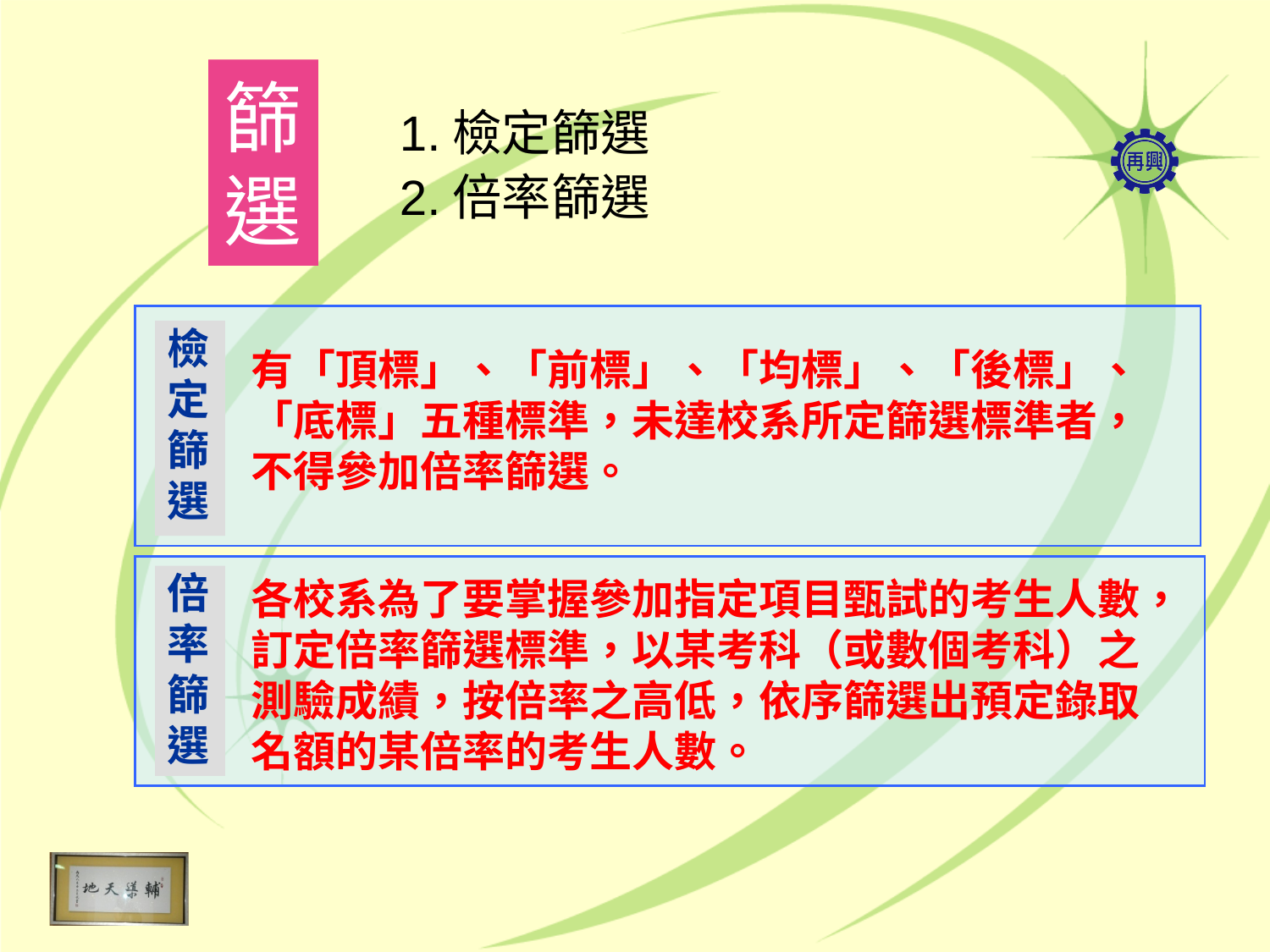

篩
選
1.檢定篩選
2.倍率篩選

檢
定
篩
選
有「頂標」、「前標」、「均標」、「後標」、
「底標」五種標準，未達校系所定篩選標準者，
不得參加倍率篩選。

倍
率
篩
選
各校系為了要掌握參加指定項目甄試的考生人數，訂定倍率篩選標準，以某考科（或數個考科）之測驗成績，按倍率之高低，依序篩選出預定錄取名額的某倍率的考生人數。